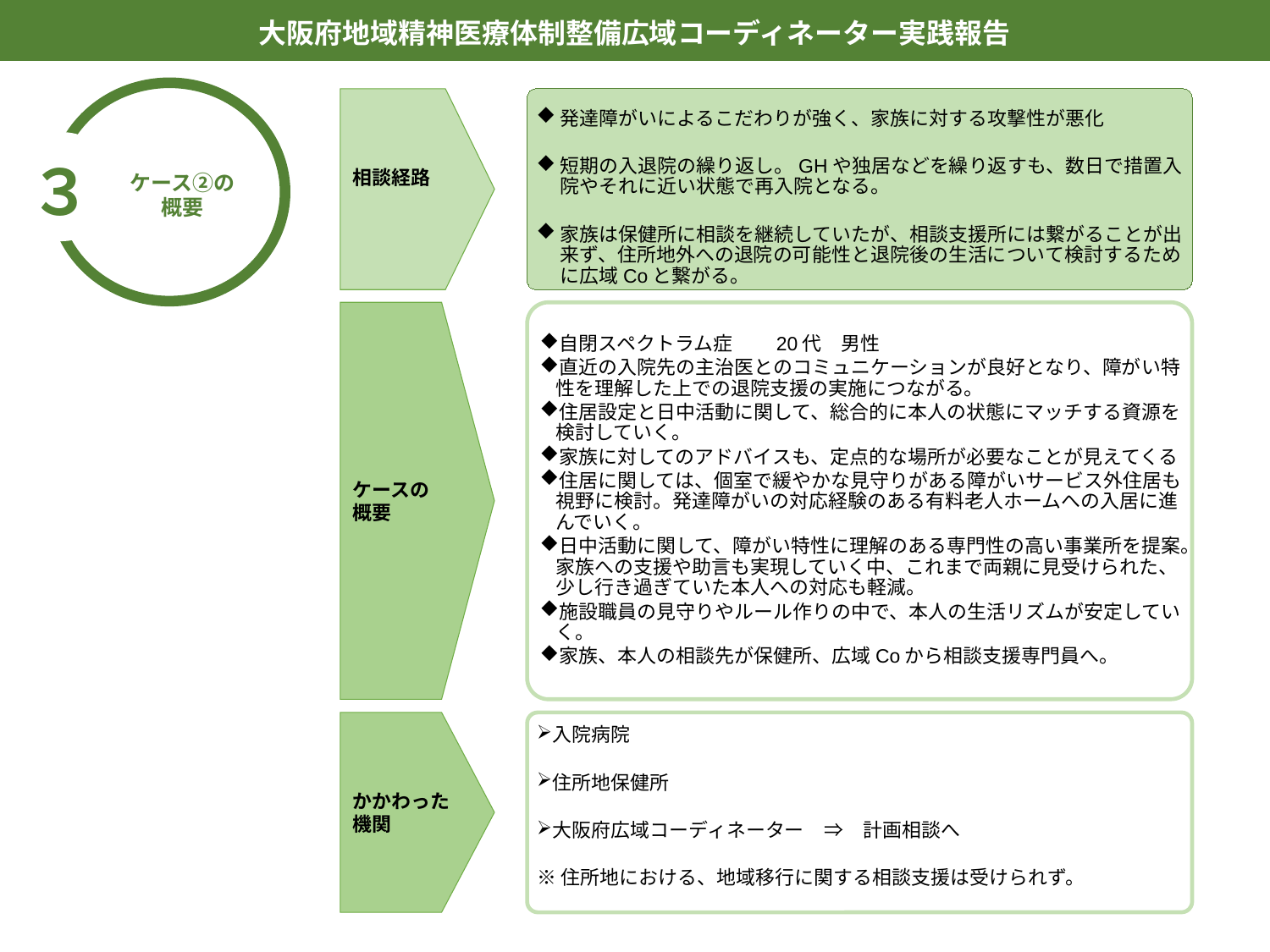

大阪府地域精神医療体制整備広域コーディネーター実践報告

３
ケース②の
概要

発達障がいによるこだわりが強く、家族に対する攻撃性が悪化

短期の入退院の繰り返し。GHや独居などを繰り返すも、数日で措置入院やそれに近い状態で再入院となる。

家族は保健所に相談を継続していたが、相談支援所には繋がることが出来ず、住所地外への退院の可能性と退院後の生活について検討するために広域Coと繋がる。
相談経路

ケースの
概要
自閉スペクトラム症　　20代　男性
直近の入院先の主治医とのコミュニケーションが良好となり、障がい特性を理解した上での退院支援の実施につながる。
住居設定と日中活動に関して、総合的に本人の状態にマッチする資源を検討していく。
家族に対してのアドバイスも、定点的な場所が必要なことが見えてくる
住居に関しては、個室で緩やかな見守りがある障がいサービス外住居も視野に検討。発達障がいの対応経験のある有料老人ホームへの入居に進んでいく。
日中活動に関して、障がい特性に理解のある専門性の高い事業所を提案。家族への支援や助言も実現していく中、これまで両親に見受けられた、少し行き過ぎていた本人への対応も軽減。
施設職員の見守りやルール作りの中で、本人の生活リズムが安定していく。
家族、本人の相談先が保健所、広域Coから相談支援専門員へ。
かかわった機関
入院病院

住所地保健所

大阪府広域コーディネーター　⇒　計画相談へ

※住所地における、地域移行に関する相談支援は受けられず。